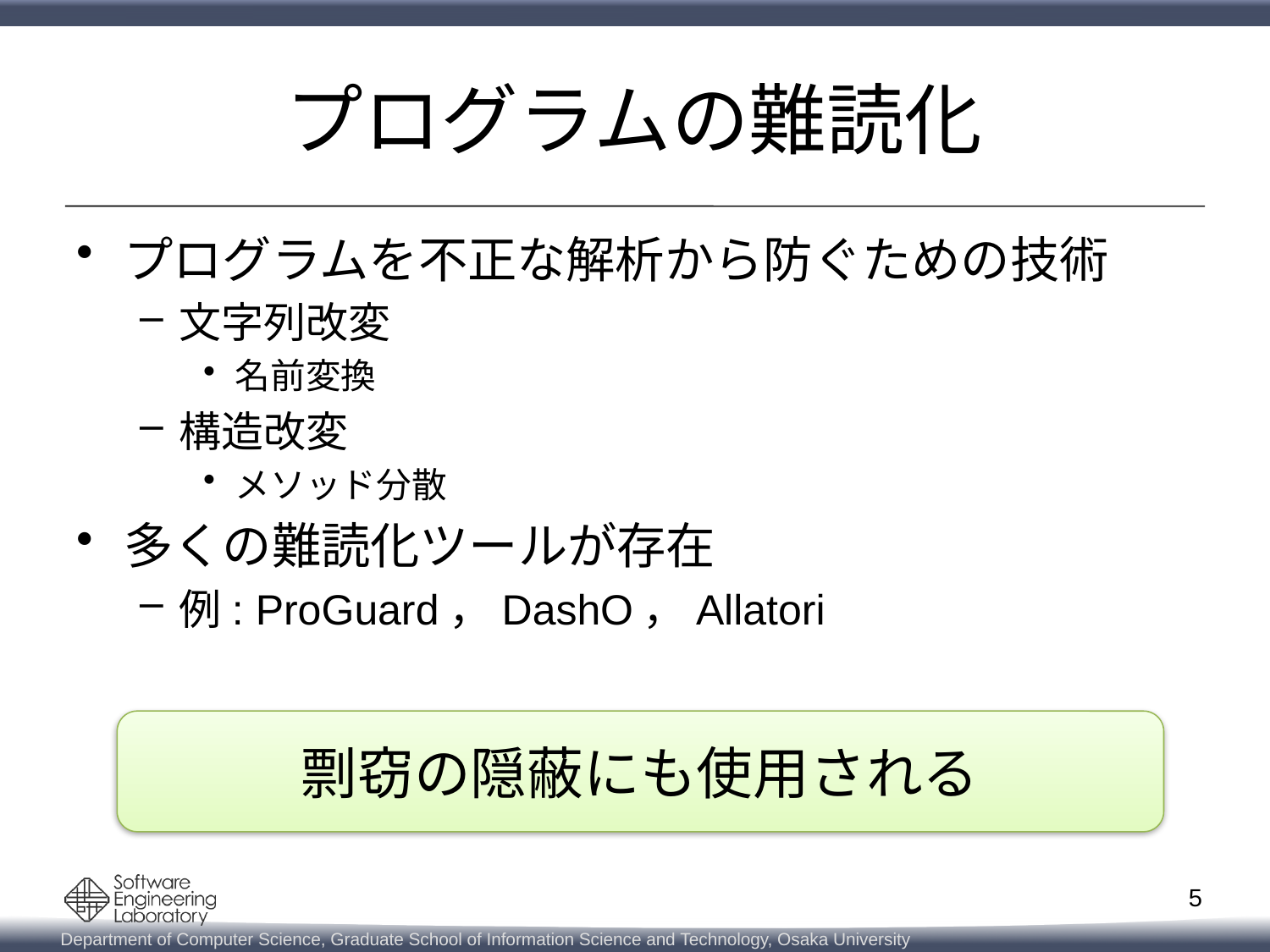

# プログラムの難読化
プログラムを不正な解析から防ぐための技術
文字列改変
名前変換
構造改変
メソッド分散
多くの難読化ツールが存在
例: ProGuard，DashO，Allatori

剽窃の隠蔽にも使用される
5